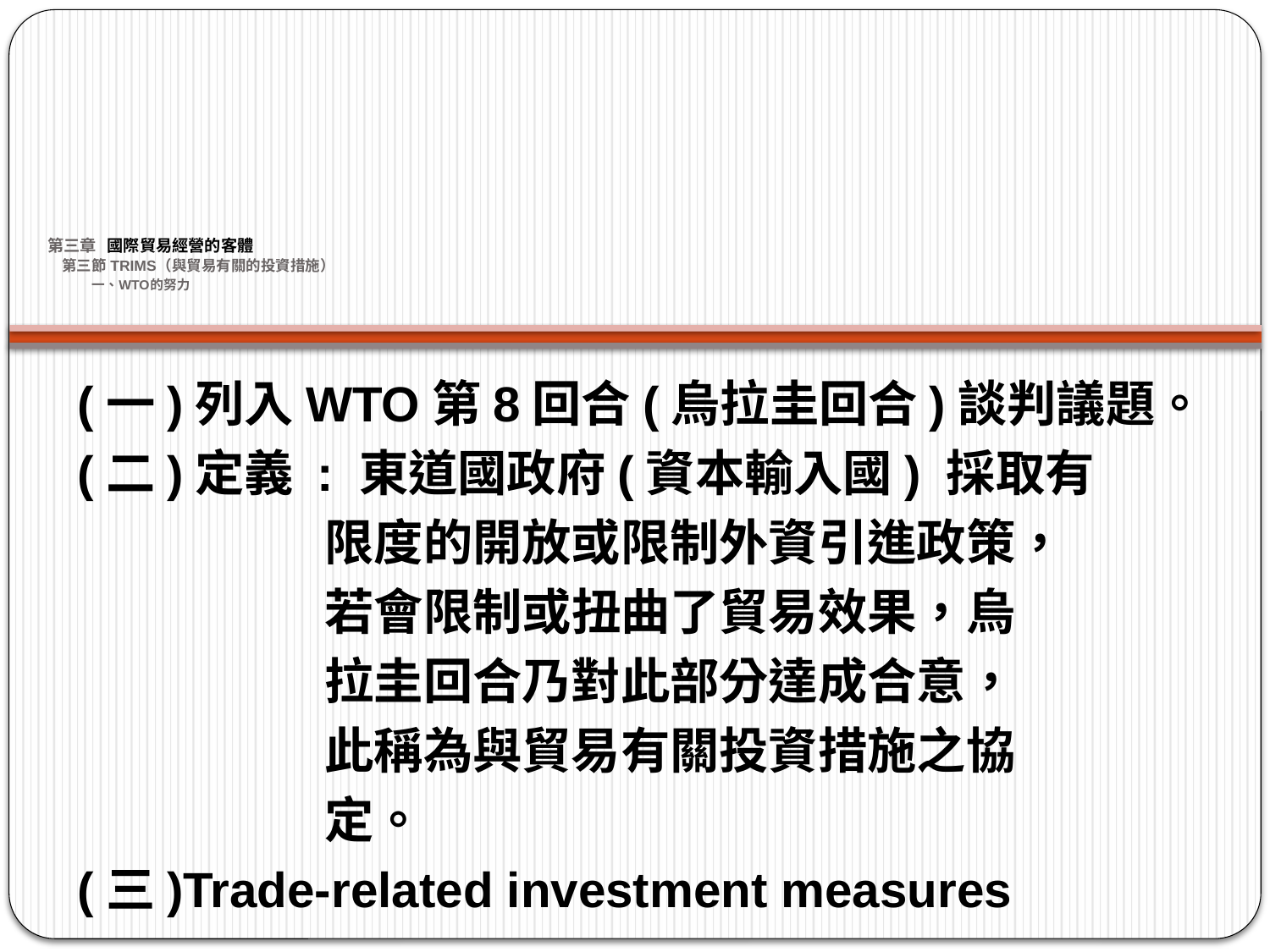

# 第三章   國際貿易經營的客體 第三節 TRIMS（與貿易有關的投資措施） 一、WTO的努力
(一)列入WTO第8回合(烏拉圭回合)談判議題。
(二)定義 : 東道國政府(資本輸入國) 採取有
                     限度的開放或限制外資引進政策，
                     若會限制或扭曲了貿易效果，烏
                     拉圭回合乃對此部分達成合意，
                     此稱為與貿易有關投資措施之協
                     定。
(三)Trade-related investment measures